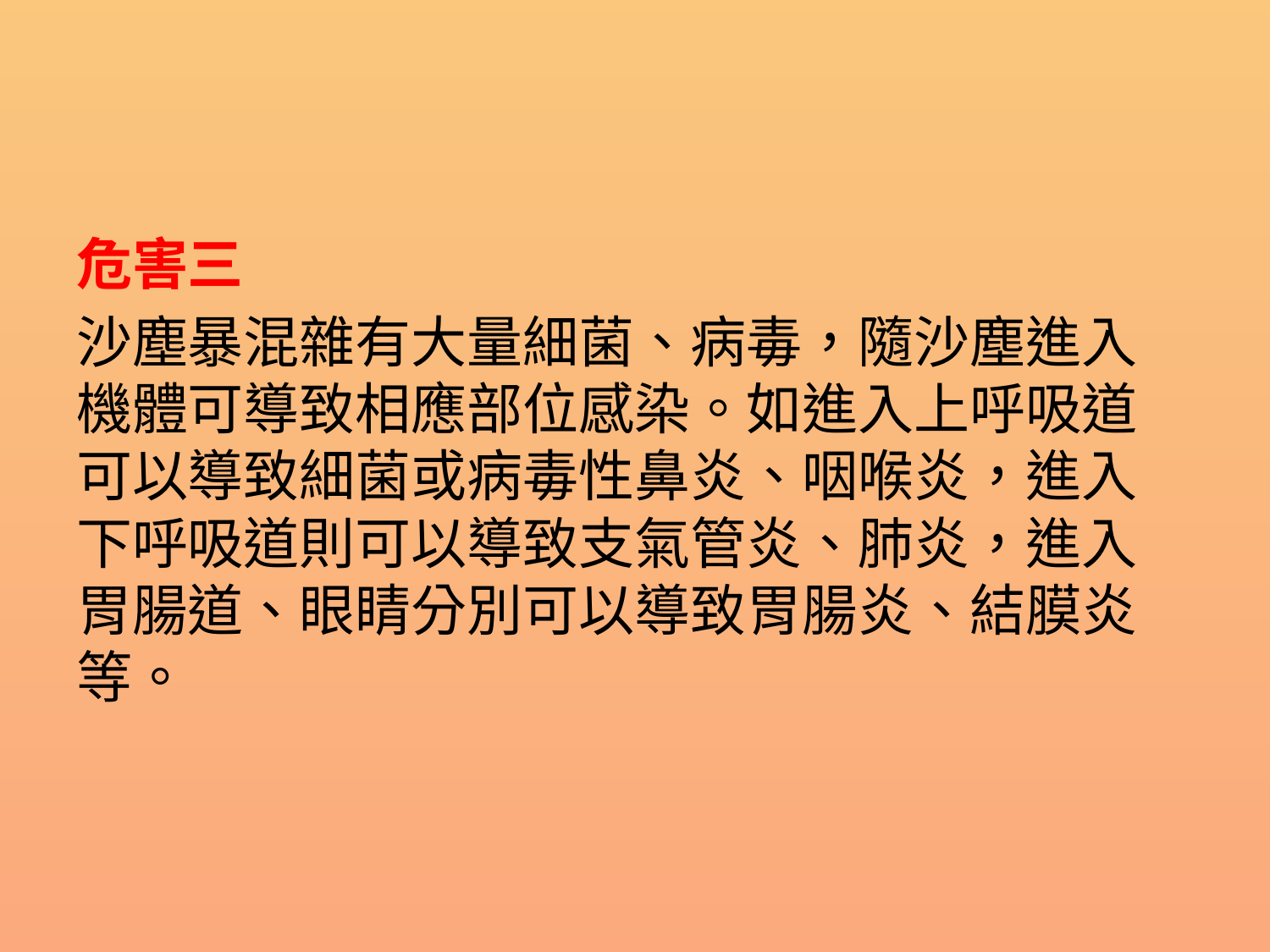

#
危害三
沙塵暴混雜有大量細菌、病毒，隨沙塵進入機體可導致相應部位感染。如進入上呼吸道可以導致細菌或病毒性鼻炎、咽喉炎，進入下呼吸道則可以導致支氣管炎、肺炎，進入胃腸道、眼睛分別可以導致胃腸炎、結膜炎等。